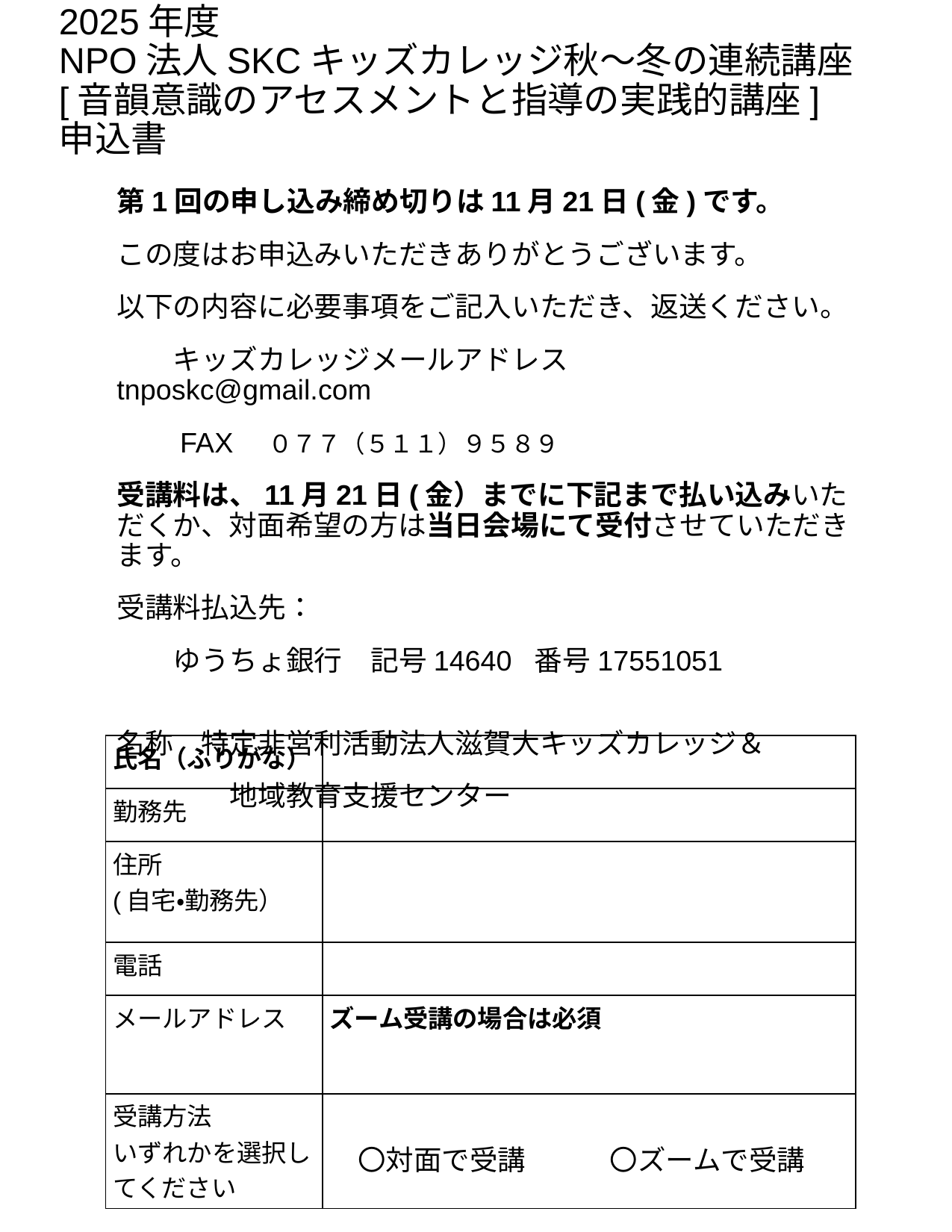

# 2025年度 NPO法人SKCキッズカレッジ秋～冬の連続講座 [音韻意識のアセスメントと指導の実践的講座]  申込書
第1回の申し込み締め切りは11月21日(金)です。
この度はお申込みいただきありがとうございます。
以下の内容に必要事項をご記入いただき、返送ください。
　　キッズカレッジメールアドレス　 tnposkc@gmail.com
　　FAX　０７７（５１１）９５８９
受講料は、11月21日(金）までに下記まで払い込みいただくか、対面希望の方は当日会場にて受付させていただきます。
受講料払込先：
　　ゆうちょ銀行　記号14640  番号17551051
名称　特定非営利活動法人滋賀大キッズカレッジ＆
　　　　地域教育支援センター

| 氏名（ふりがな） |  |
| --- | --- |
| 勤務先 |  |
| 住所 (自宅・勤務先） |  |
| 電話 |  |
| メールアドレス | ズーム受講の場合は必須 |
| 受講方法 いずれかを選択してください | 〇対面で受講　　　〇ズームで受講 |